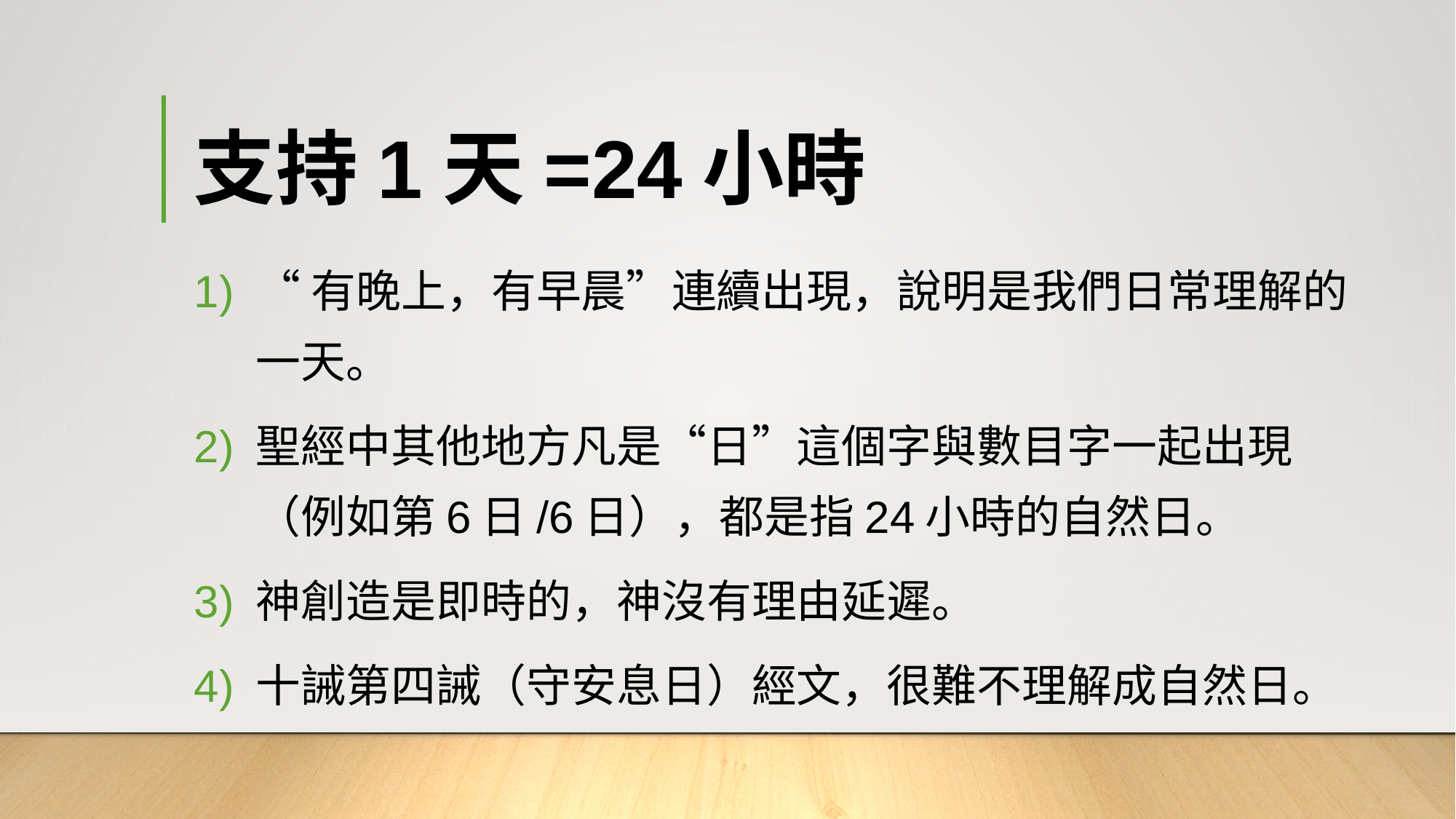

# 支持1天=24小時
“有晚上，有早晨”連續出現，說明是我們日常理解的一天。
聖經中其他地方凡是“日”這個字與數目字一起出現（例如第6日/6日），都是指24小時的自然日。
神創造是即時的，神沒有理由延遲。
十誡第四誡（守安息日）經文，很難不理解成自然日。